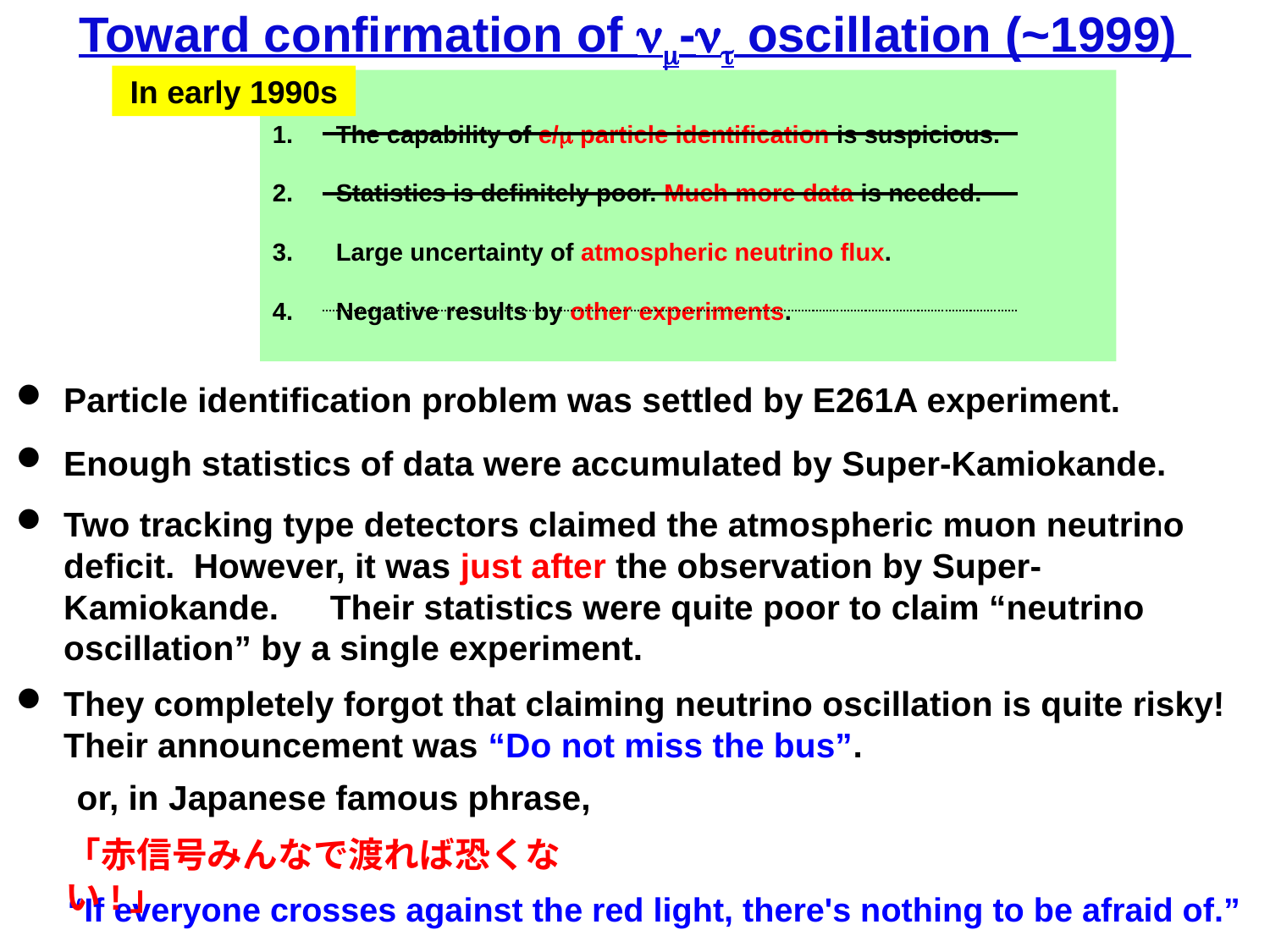

Toward confirmation of νμ-ντ oscillation (~1999)
In early 1990s

The capability of e/μ particle identification is suspicious.

Statistics is definitely poor. Much more data is needed.

Large uncertainty of atmospheric neutrino flux.

Negative results by other experiments.

Particle identification problem was settled by E261A experiment.
Enough statistics of data were accumulated by Super-Kamiokande.
Two tracking type detectors claimed the atmospheric muon neutrino deficit.  However, it was just after the observation by Super-Kamiokande.　Their statistics were quite poor to claim “neutrino oscillation” by a single experiment.
They completely forgot that claiming neutrino oscillation is quite risky!  Their announcement was “Do not miss the bus”.
or, in Japanese famous phrase,
「赤信号みんなで渡れば恐くない!」
“If everyone crosses against the red light, there's nothing to be afraid of.”